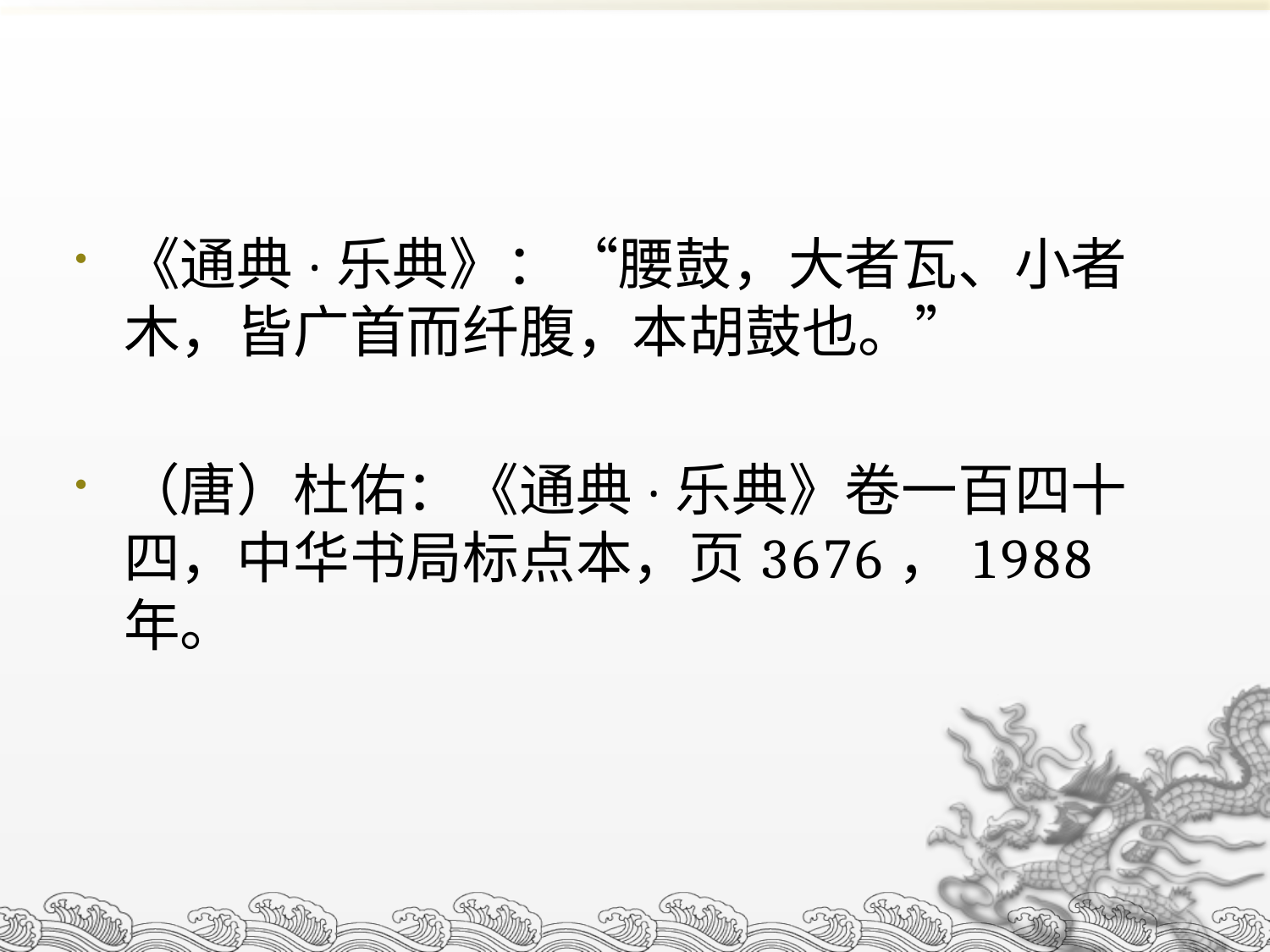

#
《通典·乐典》：“腰鼓，大者瓦、小者木，皆广首而纤腹，本胡鼓也。”

（唐）杜佑：《通典·乐典》卷一百四十四，中华书局标点本，页3676，1988年。